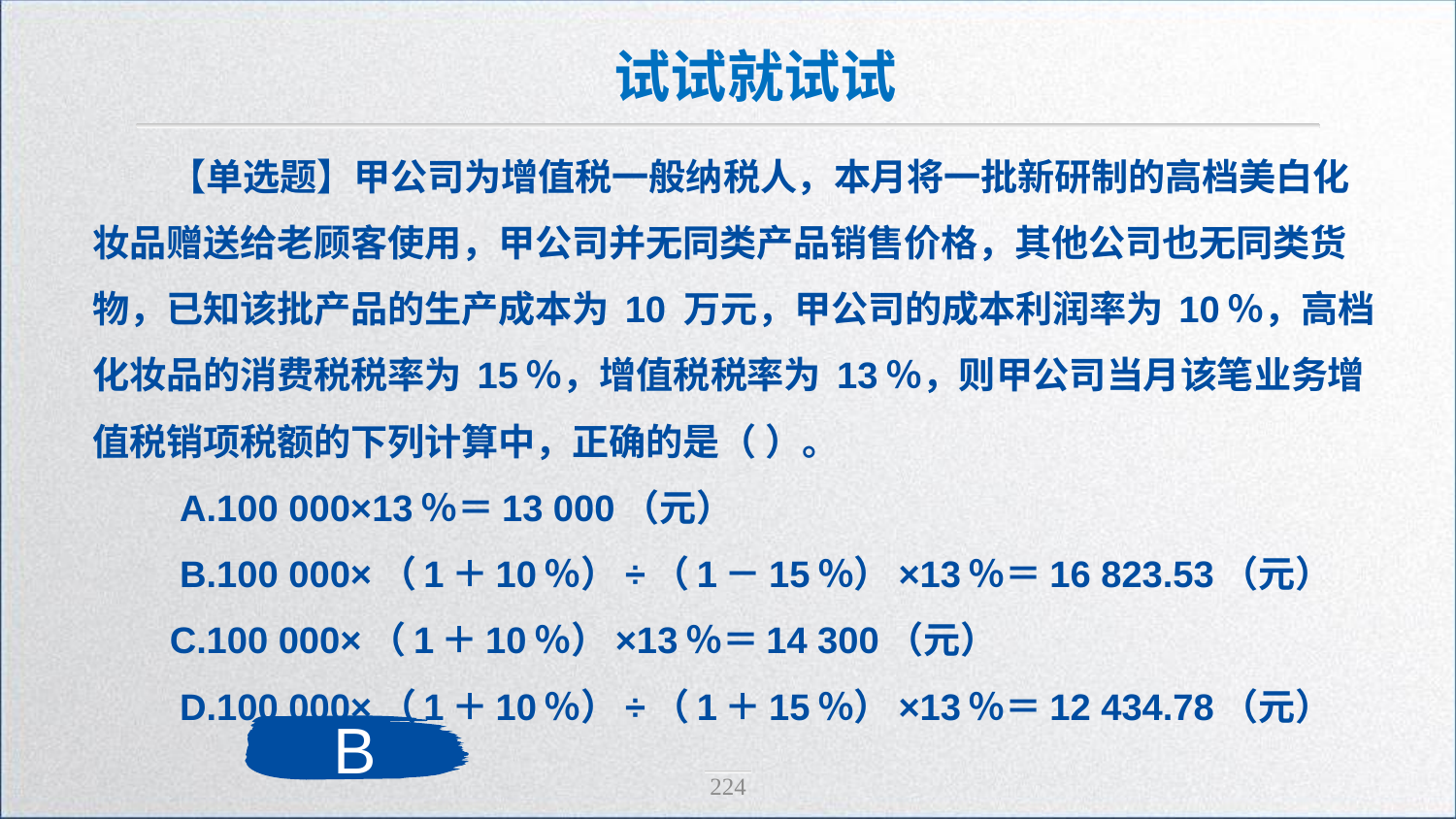

试试就试试
【单选题】甲公司为增值税一般纳税人，本月将一批新研制的高档美白化妆品赠送给老顾客使用，甲公司并无同类产品销售价格，其他公司也无同类货物，已知该批产品的生产成本为 10 万元，甲公司的成本利润率为 10％，高档化妆品的消费税税率为 15％，增值税税率为 13％，则甲公司当月该笔业务增值税销项税额的下列计算中，正确的是（ ）。
 A.100 000×13％＝13 000（元）
 B.100 000×（1＋10％）÷（1－15％）×13％＝16 823.53（元）
C.100 000×（1＋10％）×13％＝14 300（元）
 D.100 000×（1＋10％）÷（1＋15％）×13％＝12 434.78（元）

B
224